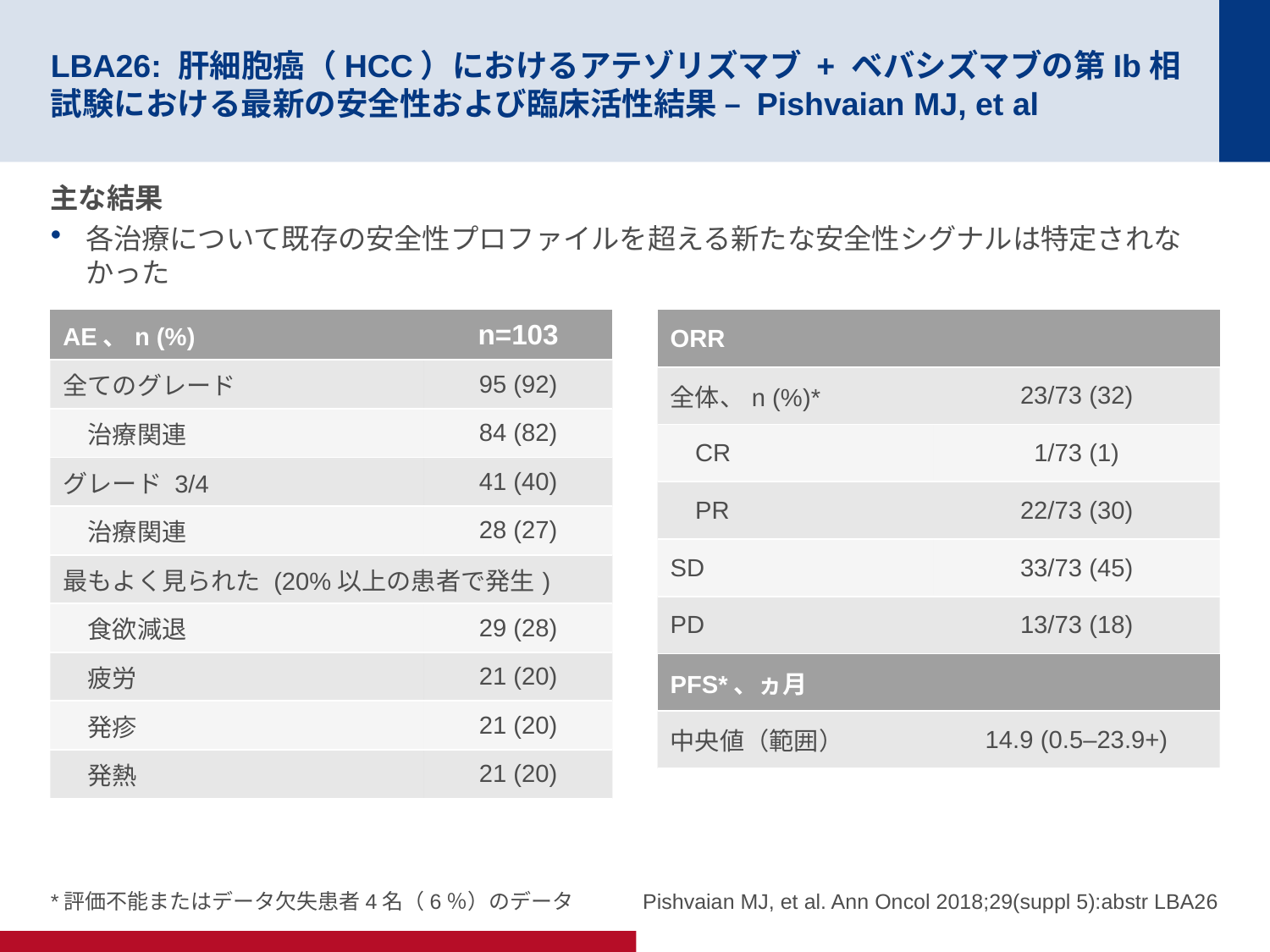

# LBA26: 肝細胞癌（HCC）におけるアテゾリズマブ + ベバシズマブの第Ib相試験における最新の安全性および臨床活性結果 – Pishvaian MJ, et al
主な結果
各治療について既存の安全性プロファイルを超える新たな安全性シグナルは特定されなかった
| AE、n (%) | n=103 |
| --- | --- |
| 全てのグレード | 95 (92) |
| 治療関連 | 84 (82) |
| グレード 3/4 | 41 (40) |
| 治療関連 | 28 (27) |
| 最もよく見られた (20%以上の患者で発生) |  |
| 食欲減退 | 29 (28) |
| 疲労 | 21 (20) |
| 発疹 | 21 (20) |
| 発熱 | 21 (20) |
| ORR |  |
| --- | --- |
| 全体、n (%)\* | 23/73 (32) |
| CR | 1/73 (1) |
| PR | 22/73 (30) |
| SD | 33/73 (45) |
| PD | 13/73 (18) |
| PFS\*、ヵ月 |  |
| 中央値（範囲） | 14.9 (0.5–23.9+) |
*評価不能またはデータ欠失患者4名（6％）のデータ
Pishvaian MJ, et al. Ann Oncol 2018;29(suppl 5):abstr LBA26